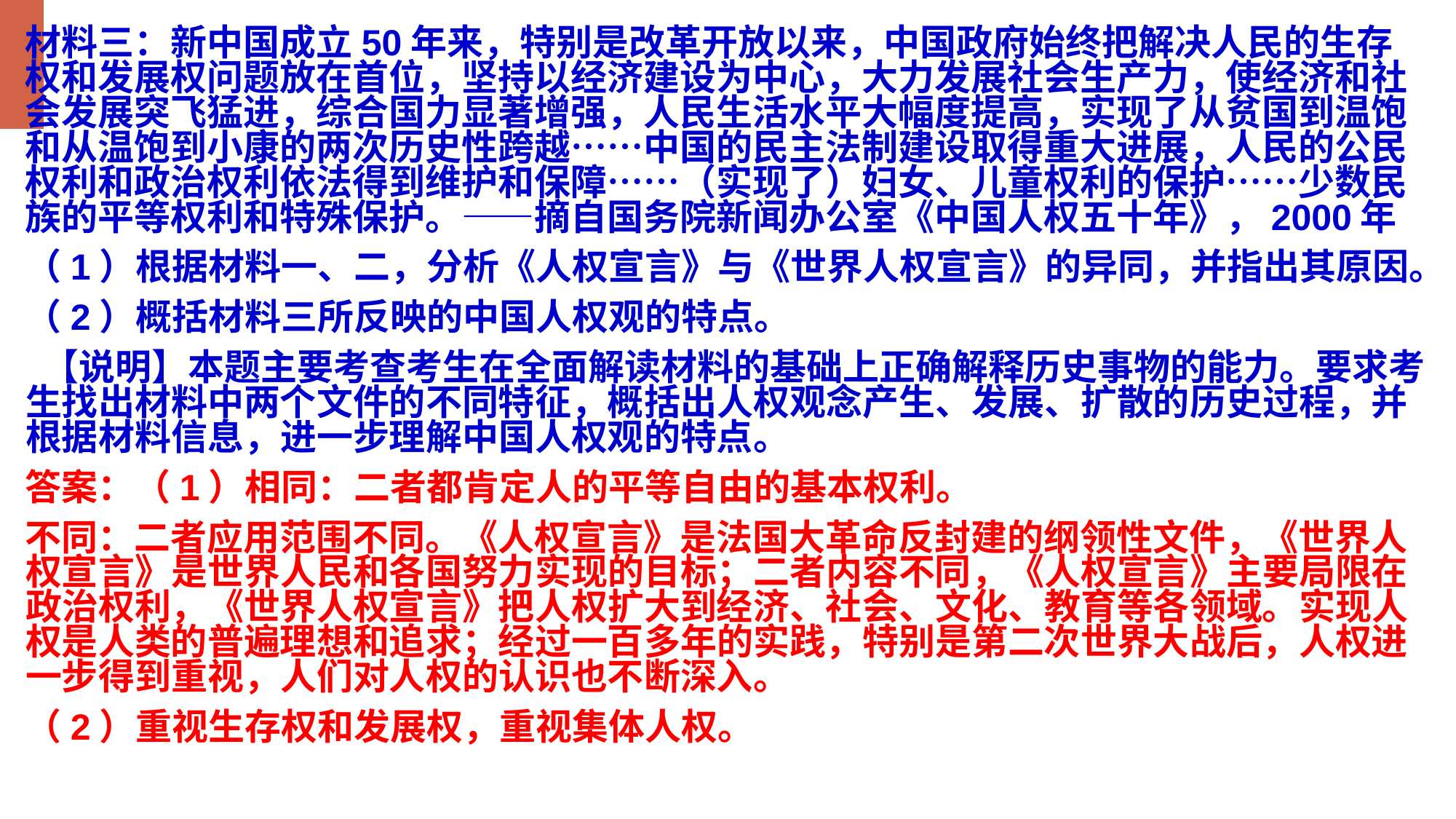

材料三：新中国成立50年来，特别是改革开放以来，中国政府始终把解决人民的生存权和发展权问题放在首位，坚持以经济建设为中心，大力发展社会生产力，使经济和社会发展突飞猛进，综合国力显著增强，人民生活水平大幅度提高，实现了从贫国到温饱和从温饱到小康的两次历史性跨越……中国的民主法制建设取得重大进展，人民的公民权利和政治权利依法得到维护和保障……（实现了）妇女、儿童权利的保护……少数民族的平等权利和特殊保护。——摘自国务院新闻办公室《中国人权五十年》，2000年
（1）根据材料一、二，分析《人权宣言》与《世界人权宣言》的异同，并指出其原因。
（2）概括材料三所反映的中国人权观的特点。
 【说明】本题主要考查考生在全面解读材料的基础上正确解释历史事物的能力。要求考生找出材料中两个文件的不同特征，概括出人权观念产生、发展、扩散的历史过程，并根据材料信息，进一步理解中国人权观的特点。
答案：（1）相同：二者都肯定人的平等自由的基本权利。
不同：二者应用范围不同。《人权宣言》是法国大革命反封建的纲领性文件，《世界人权宣言》是世界人民和各国努力实现的目标；二者内容不同，《人权宣言》主要局限在政治权利，《世界人权宣言》把人权扩大到经济、社会、文化、教育等各领域。实现人权是人类的普遍理想和追求；经过一百多年的实践，特别是第二次世界大战后，人权进一步得到重视，人们对人权的认识也不断深入。
（2）重视生存权和发展权，重视集体人权。